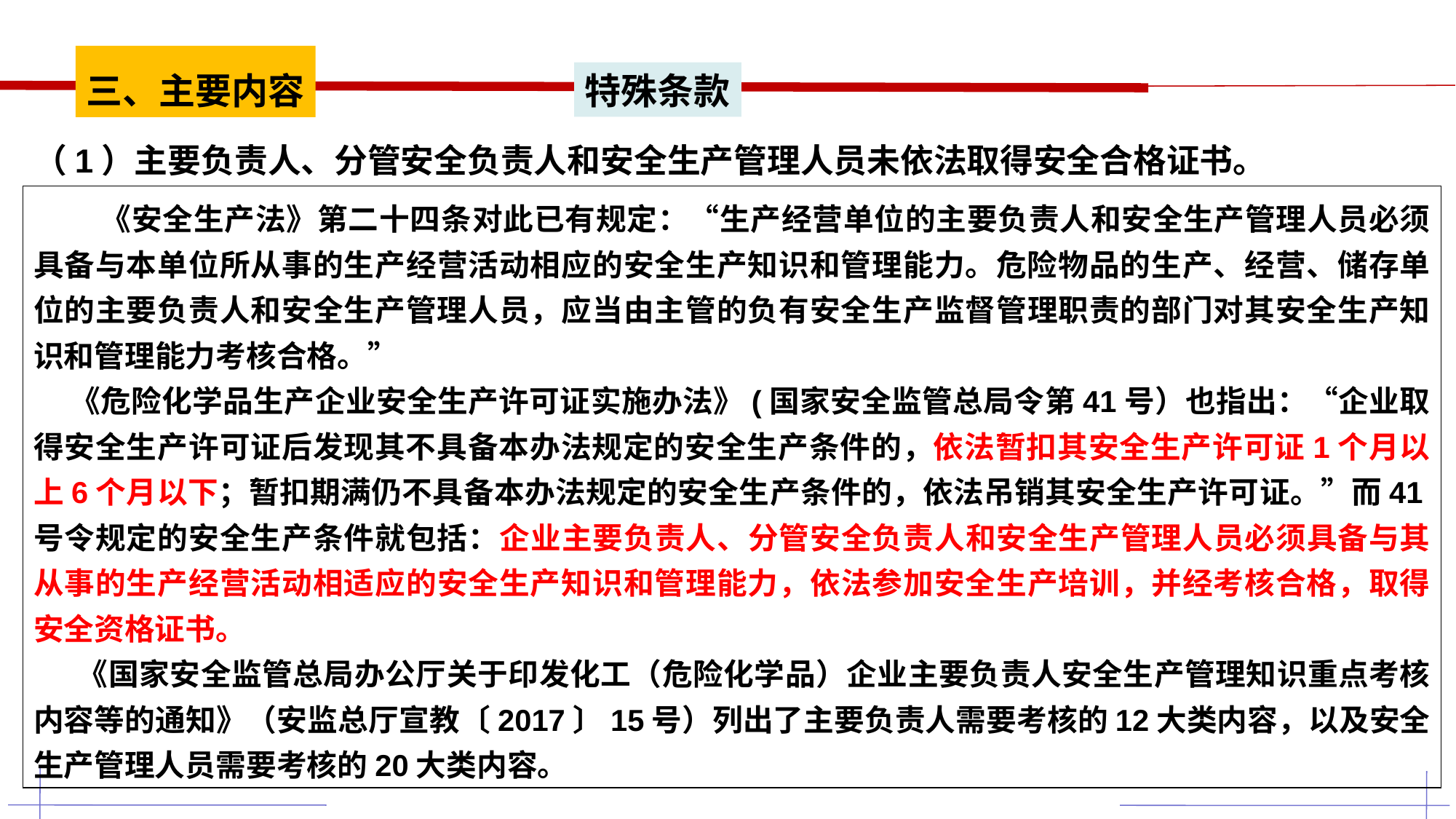

三、主要内容
特殊条款
（1）主要负责人、分管安全负责人和安全生产管理人员未依法取得安全合格证书。
        《安全生产法》第二十四条对此已有规定：“生产经营单位的主要负责人和安全生产管理人员必须具备与本单位所从事的生产经营活动相应的安全生产知识和管理能力。危险物品的生产、经营、储存单位的主要负责人和安全生产管理人员，应当由主管的负有安全生产监督管理职责的部门对其安全生产知识和管理能力考核合格。”
    《危险化学品生产企业安全生产许可证实施办法》(国家安全监管总局令第41号）也指出：“企业取得安全生产许可证后发现其不具备本办法规定的安全生产条件的，依法暂扣其安全生产许可证1个月以上6个月以下；暂扣期满仍不具备本办法规定的安全生产条件的，依法吊销其安全生产许可证。”而41号令规定的安全生产条件就包括：企业主要负责人、分管安全负责人和安全生产管理人员必须具备与其从事的生产经营活动相适应的安全生产知识和管理能力，依法参加安全生产培训，并经考核合格，取得安全资格证书。
     《国家安全监管总局办公厅关于印发化工（危险化学品）企业主要负责人安全生产管理知识重点考核内容等的通知》（安监总厅宣教〔2017〕15号）列出了主要负责人需要考核的12大类内容，以及安全生产管理人员需要考核的20大类内容。
21